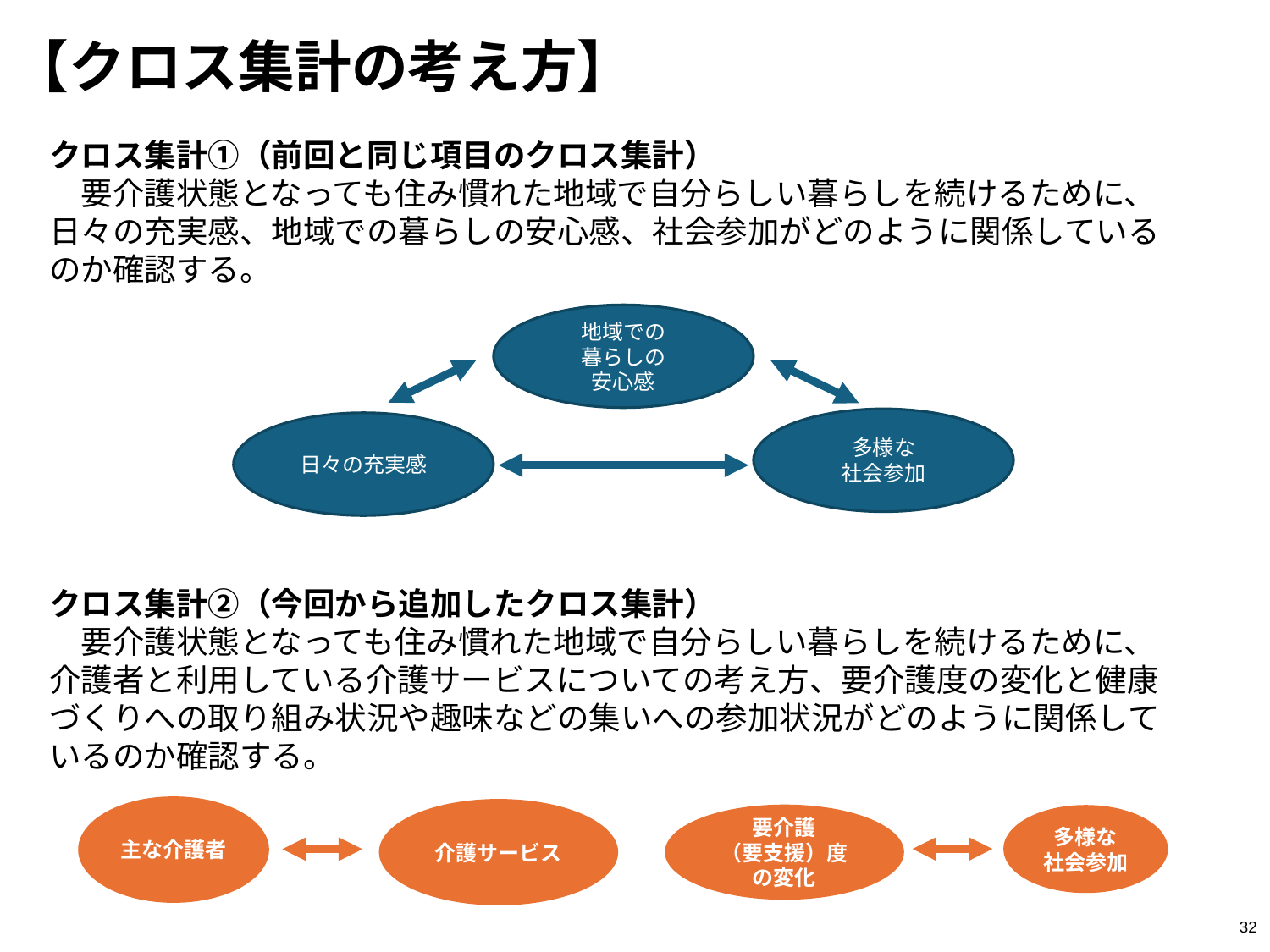

【クロス集計の考え方】
クロス集計①（前回と同じ項目のクロス集計）
　要介護状態となっても住み慣れた地域で自分らしい暮らしを続けるために、日々の充実感、地域での暮らしの安心感、社会参加がどのように関係しているのか確認する。
地域での
暮らしの
安心感
多様な
社会参加
日々の充実感
クロス集計②（今回から追加したクロス集計）
　要介護状態となっても住み慣れた地域で自分らしい暮らしを続けるために、介護者と利用している介護サービスについての考え方、要介護度の変化と健康づくりへの取り組み状況や趣味などの集いへの参加状況がどのように関係しているのか確認する。
主な介護者
介護サービス
要介護
（要支援）度の変化
多様な
社会参加
32